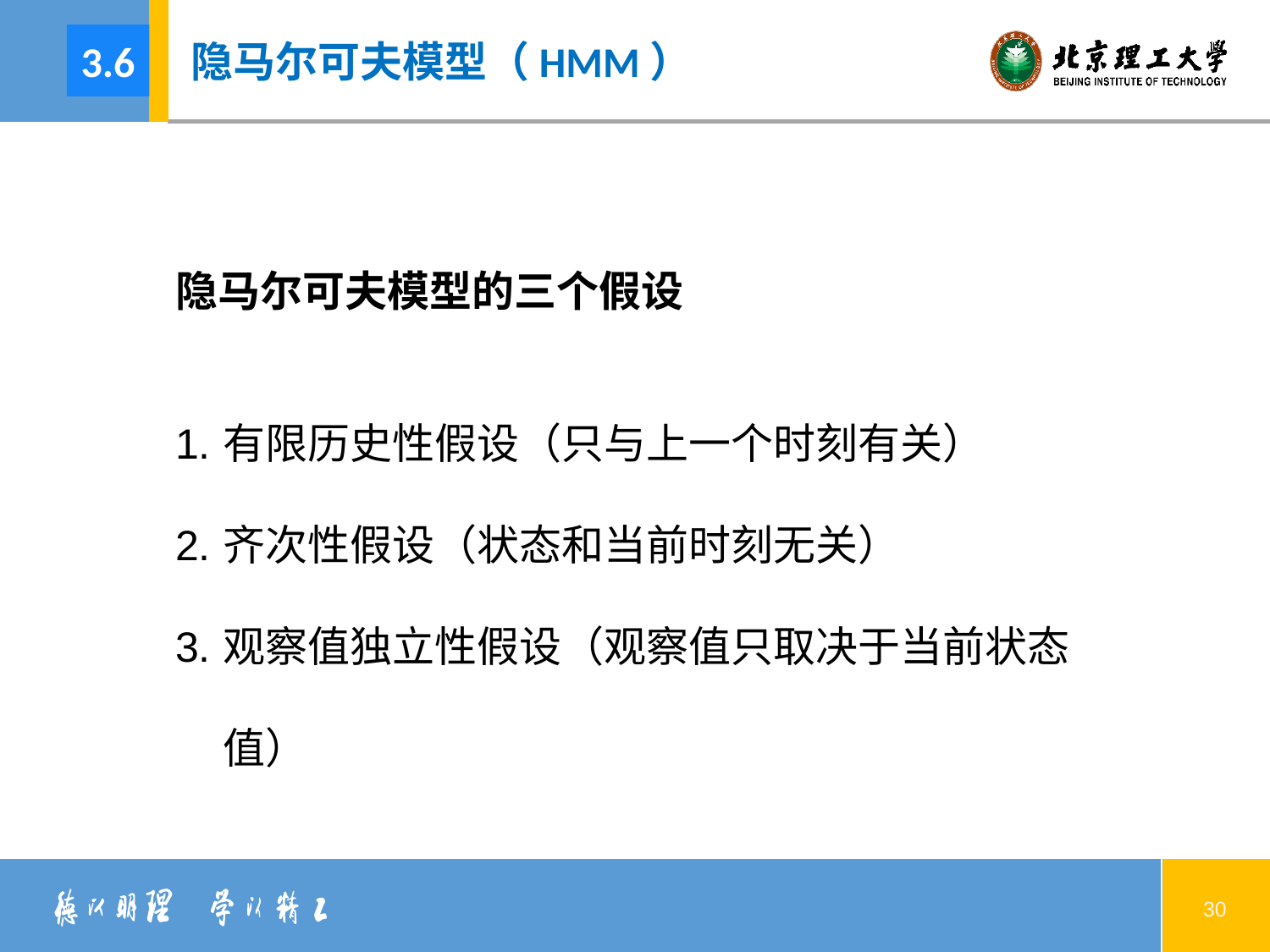

3.6
隐马尔可夫模型（HMM）
隐马尔可夫模型的三个假设

有限历史性假设（只与上一个时刻有关）
齐次性假设（状态和当前时刻无关）
观察值独立性假设（观察值只取决于当前状态值）